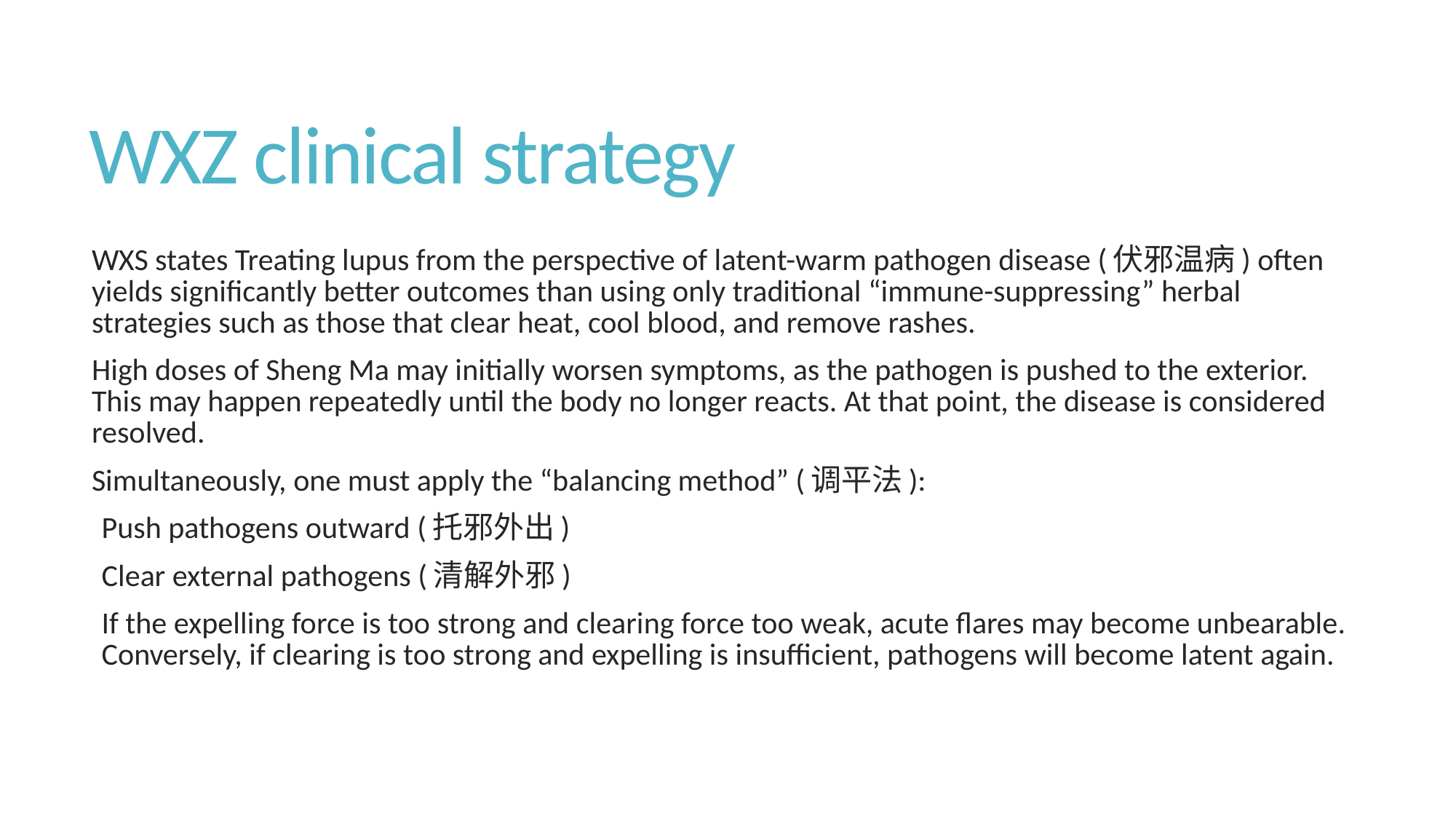

# WXZ clinical strategy
WXS states Treating lupus from the perspective of latent-warm pathogen disease (伏邪温病) often yields significantly better outcomes than using only traditional “immune-suppressing” herbal strategies such as those that clear heat, cool blood, and remove rashes.
High doses of Sheng Ma may initially worsen symptoms, as the pathogen is pushed to the exterior. This may happen repeatedly until the body no longer reacts. At that point, the disease is considered resolved.
Simultaneously, one must apply the “balancing method” (调平法):
Push pathogens outward (托邪外出)
Clear external pathogens (清解外邪)
If the expelling force is too strong and clearing force too weak, acute flares may become unbearable. Conversely, if clearing is too strong and expelling is insufficient, pathogens will become latent again.